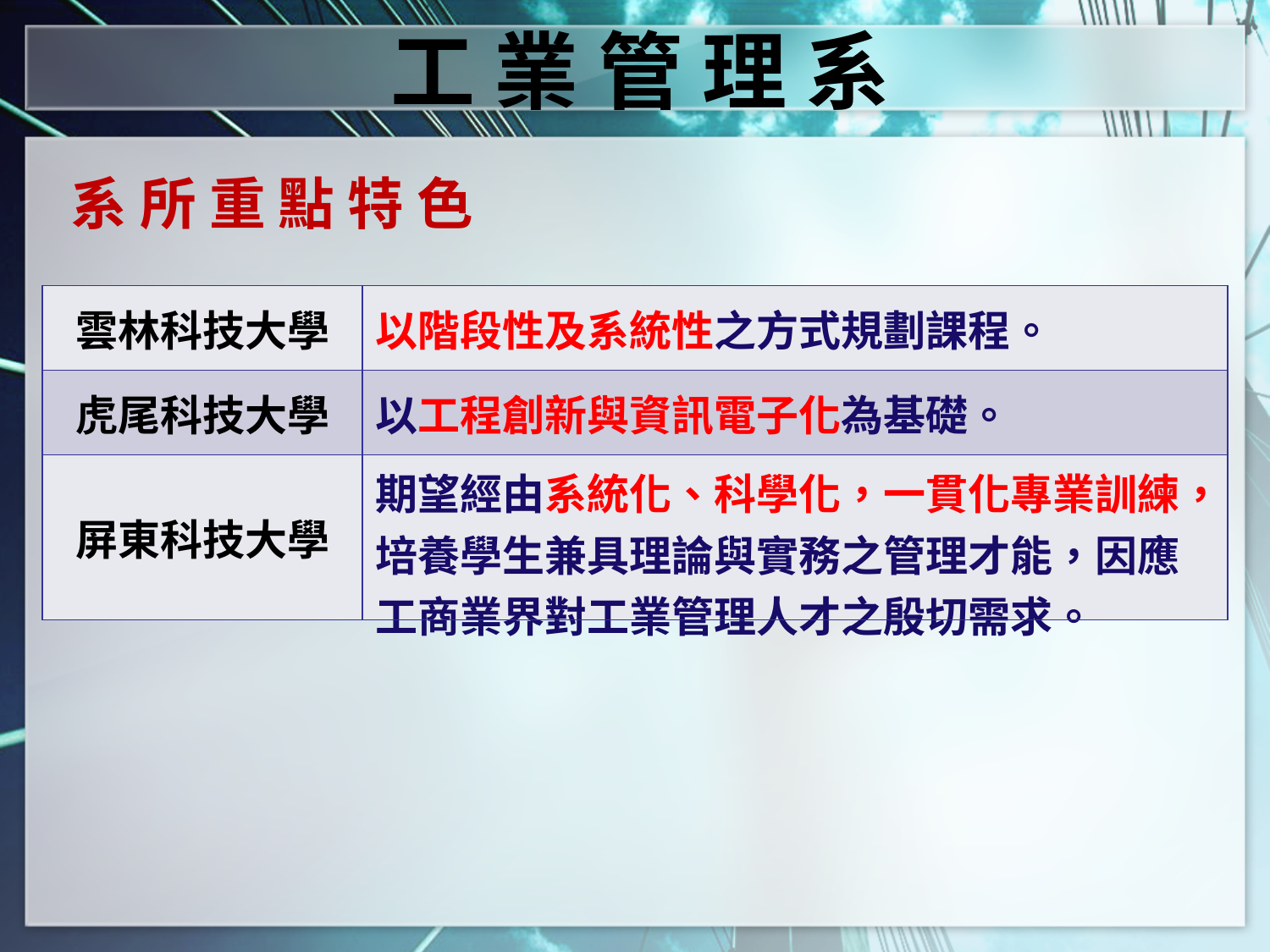

工 業 管 理 系
系 所 重 點 特 色
| 雲林科技大學 | 以階段性及系統性之方式規劃課程。 |
| --- | --- |
| 虎尾科技大學 | 以工程創新與資訊電子化為基礎。 |
| 屏東科技大學 | 期望經由系統化、科學化，一貫化專業訓練，培養學生兼具理論與實務之管理才能，因應工商業界對工業管理人才之殷切需求。 |